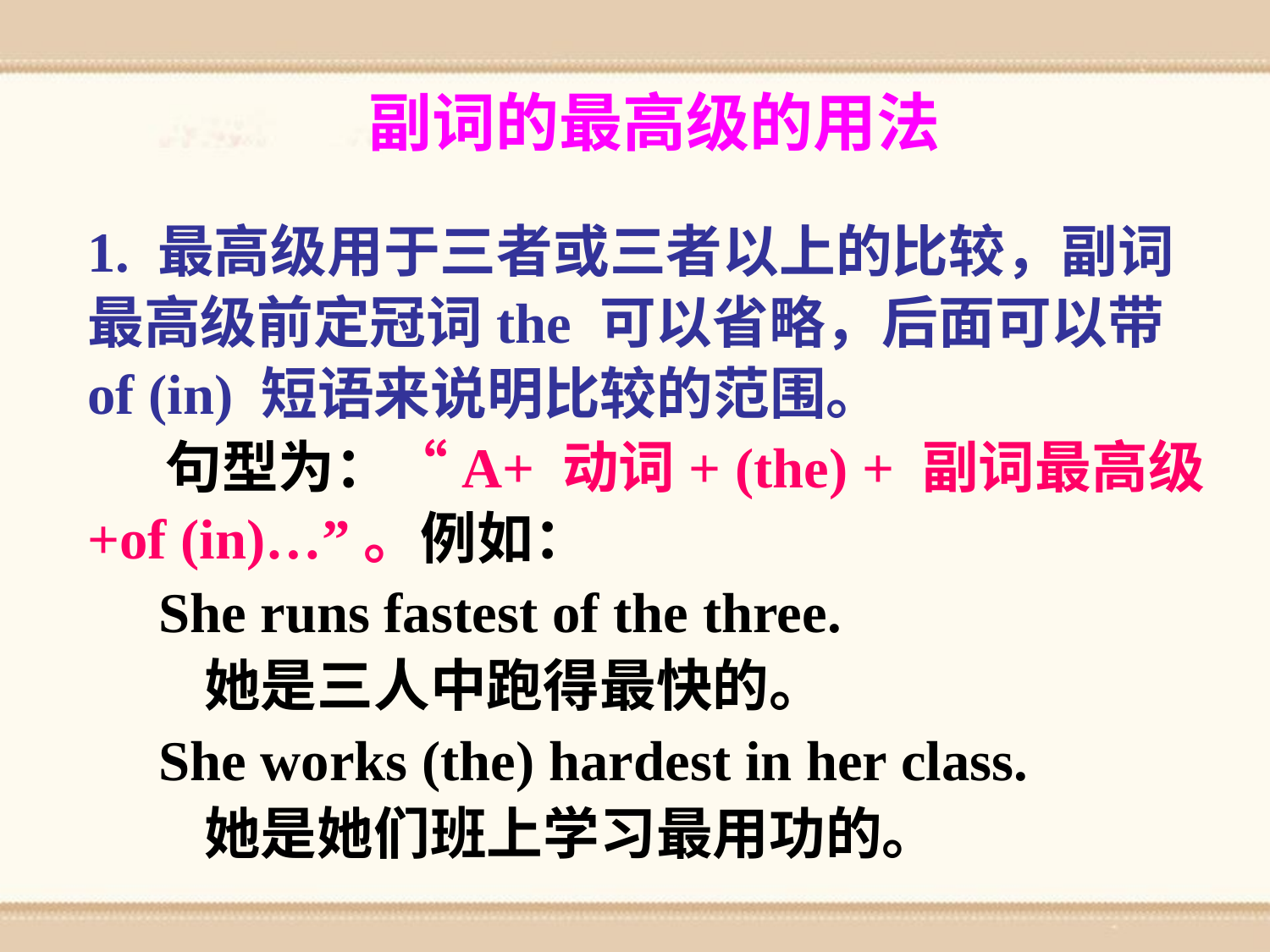

副词的最高级的用法
1. 最高级用于三者或三者以上的比较，副词最高级前定冠词the 可以省略，后面可以带of (in) 短语来说明比较的范围。
     句型为：“A+ 动词+ (the) + 副词最高级+of (in)…”。例如：
     She runs fastest of the three.
        她是三人中跑得最快的。
     She works (the) hardest in her class.
        她是她们班上学习最用功的。